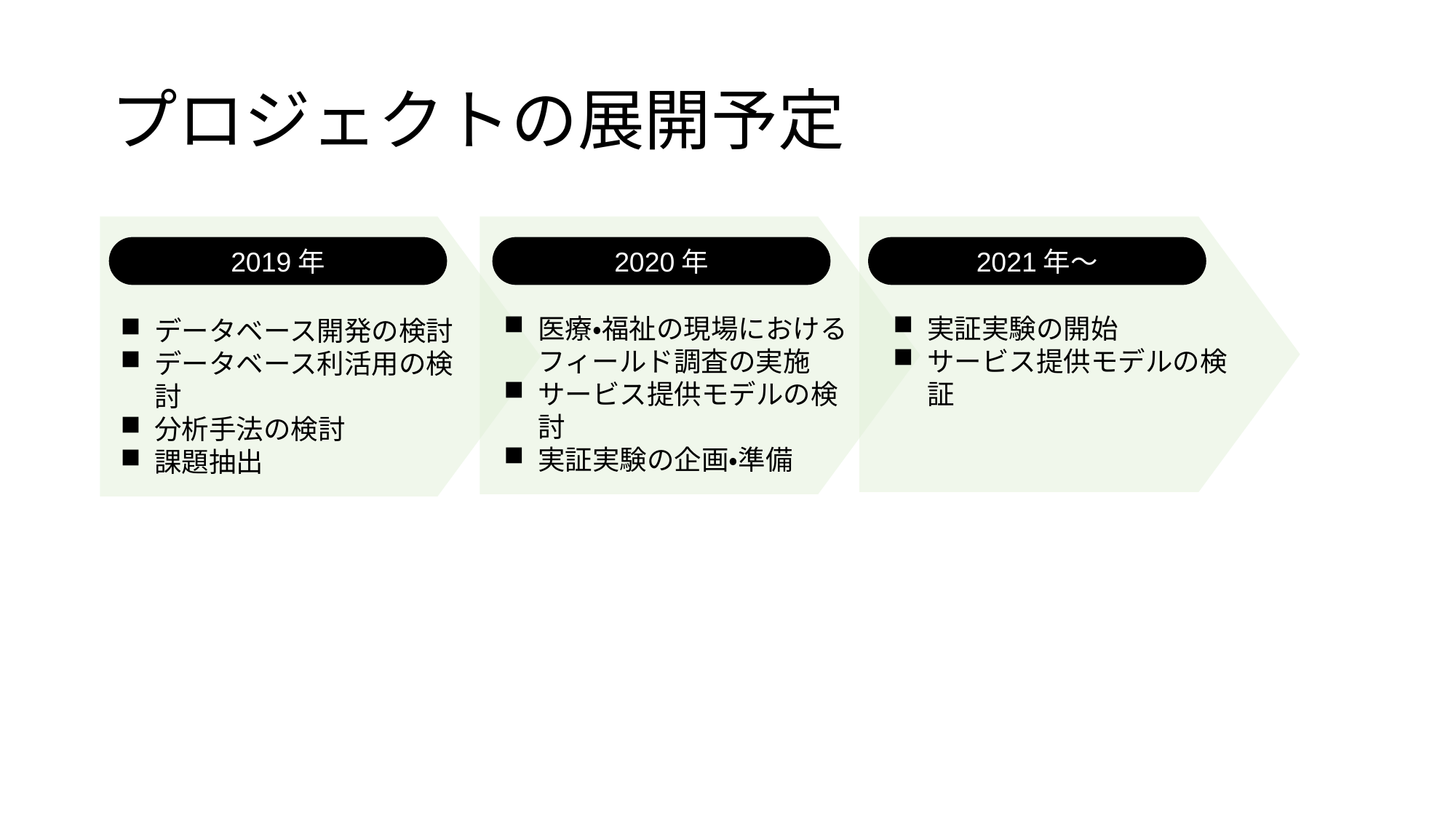

# プロジェクトの展開予定

2019年
2020年
2021年～
医療・福祉の現場におけるフィールド調査の実施
サービス提供モデルの検討
実証実験の企画・準備
実証実験の開始
サービス提供モデルの検証
データベース開発の検討
データベース利活用の検討
分析手法の検討
課題抽出